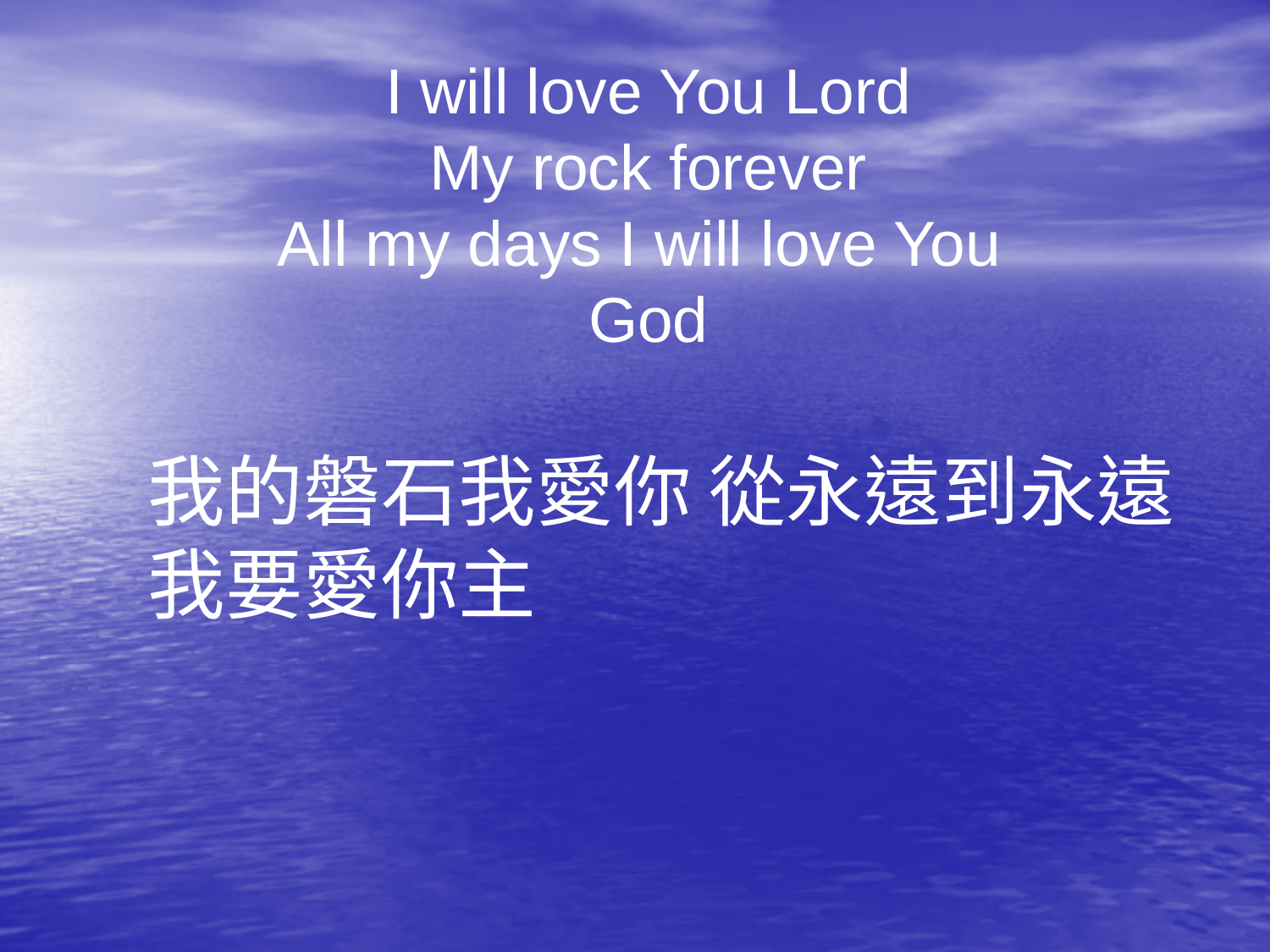

I will love You Lord
My rock forever
All my days I will love You
God
我的磐石我愛你 從永遠到永遠
我要愛你主